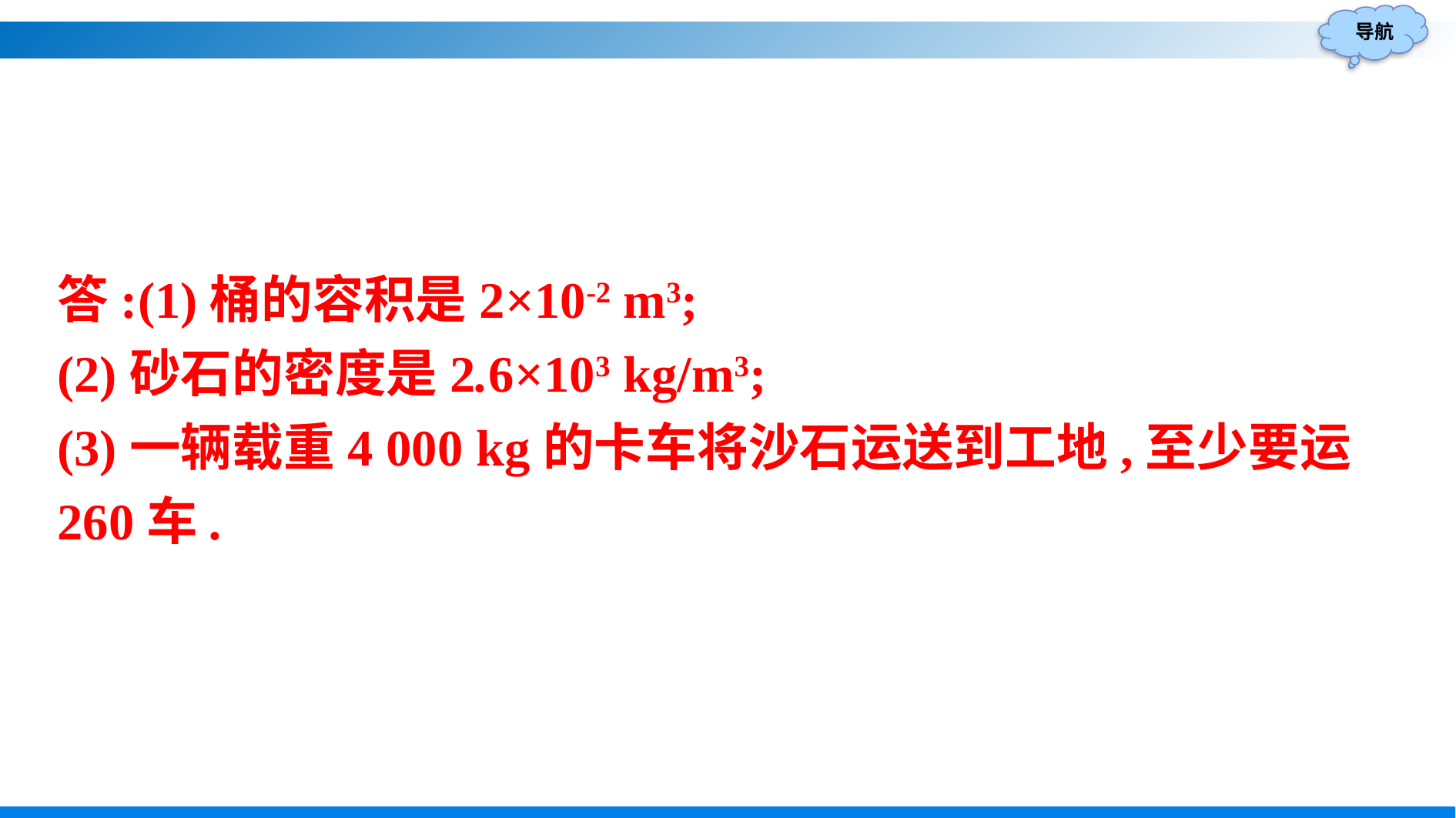

答:(1)桶的容积是2×10-2 m3;
(2)砂石的密度是2.6×103 kg/m3;
(3)一辆载重4 000 kg的卡车将沙石运送到工地,至少要运260车.